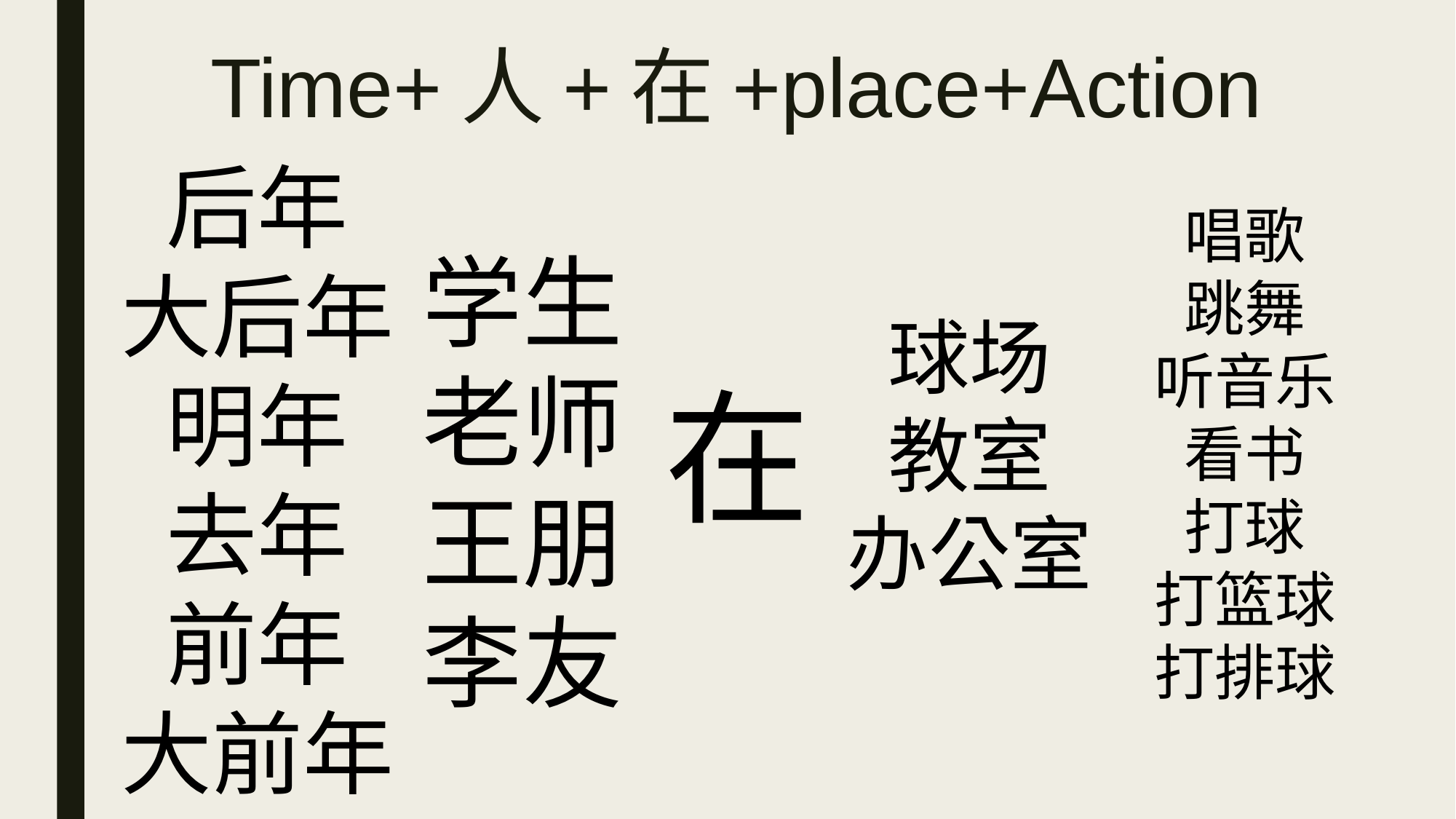

# Time+人+在+place+Action
后年
大后年明年
去年
前年
大前年
唱歌
跳舞
听音乐
看书
打球
打篮球
打排球
学生
老师
王朋
李友
球场
教室
办公室
在